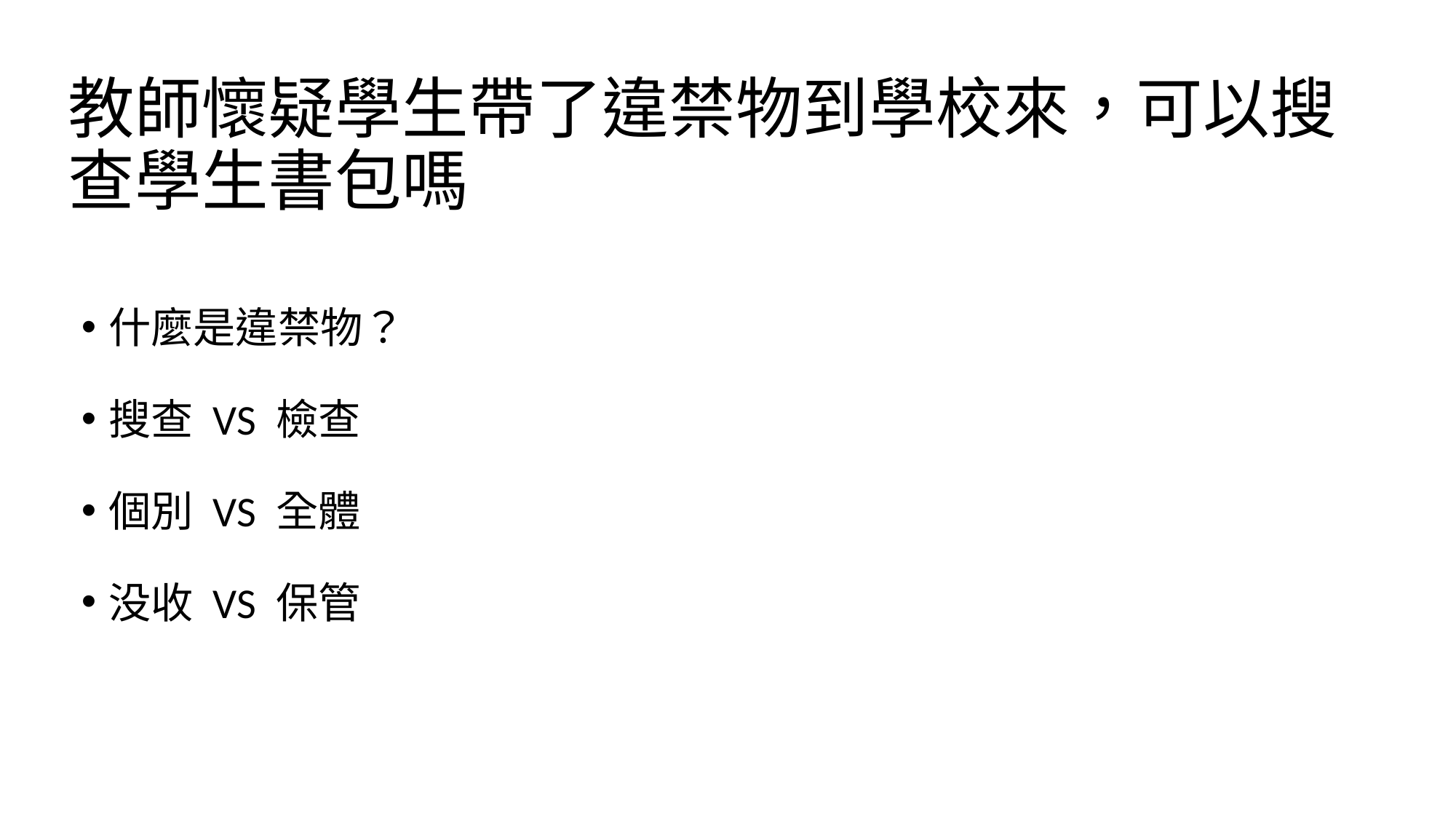

# 教師懷疑學生帶了違禁物到學校來，可以搜查學生書包嗎
什麼是違禁物？
搜查 VS 檢查
個別 VS 全體
没收 VS 保管